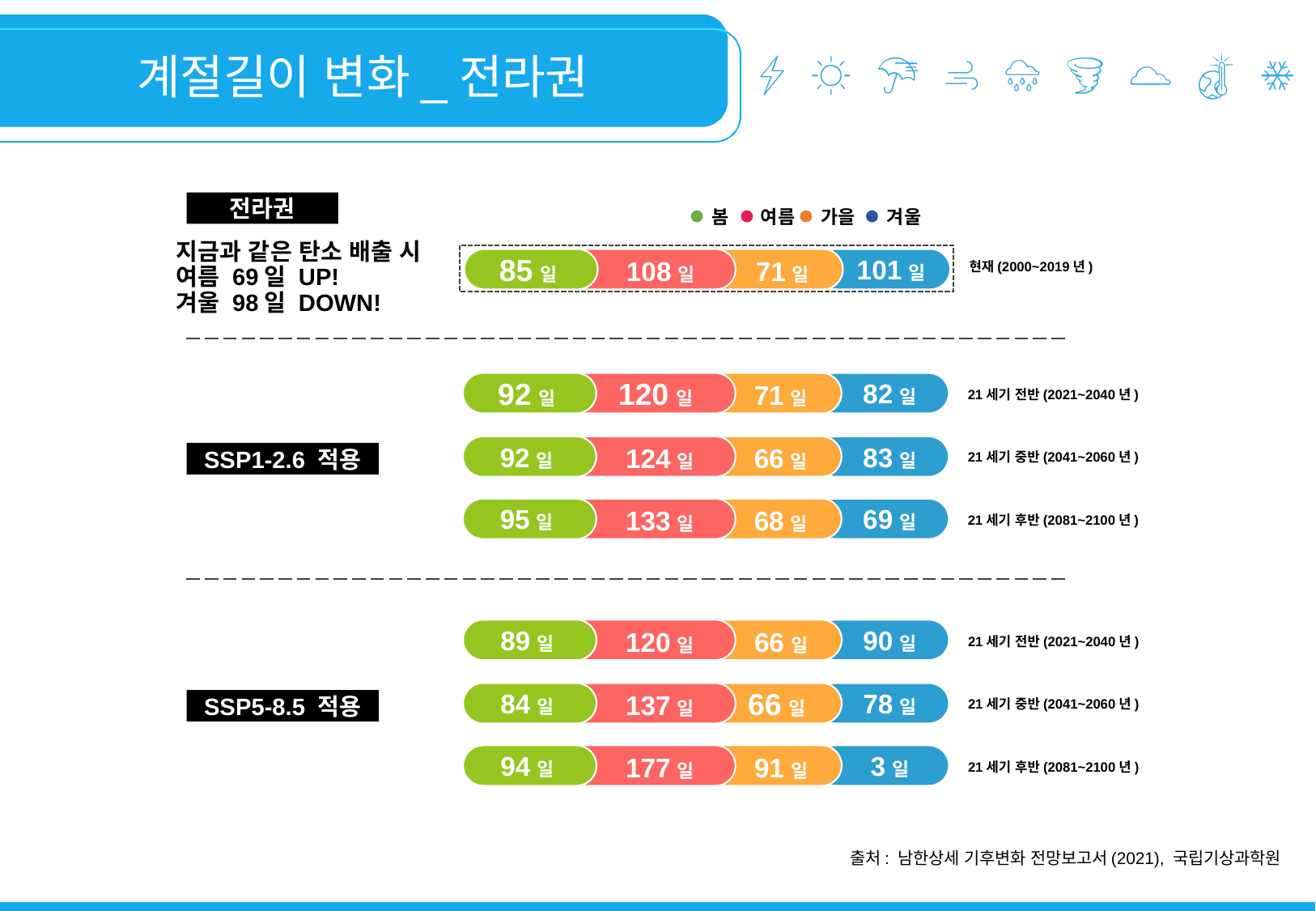

계절길이 변화_전라권
전라권
 봄      여름     가을      겨울

지금과 같은 탄소 배출 시
여름 69일 UP!
겨울 98일 DOWN!

85일
   108일
         71일
  101일
92일
  120일
         71일
  82일
92일
   124일
         66일
  83일
95일
   133일
         68일
  69일
89일
   120일
         66일
  90일
84일
   137일
        66일
  78일
94일
   177일
         91일
  3일
현재(2000~2019년)
21세기 전반(2021~2040년)
21세기 중반(2041~2060년)
SSP1-2.6 적용
21세기 후반(2081~2100년)
21세기 전반(2021~2040년)
21세기 중반(2041~2060년)
SSP5-8.5 적용
21세기 후반(2081~2100년)
출처: 남한상세 기후변화 전망보고서(2021), 국립기상과학원